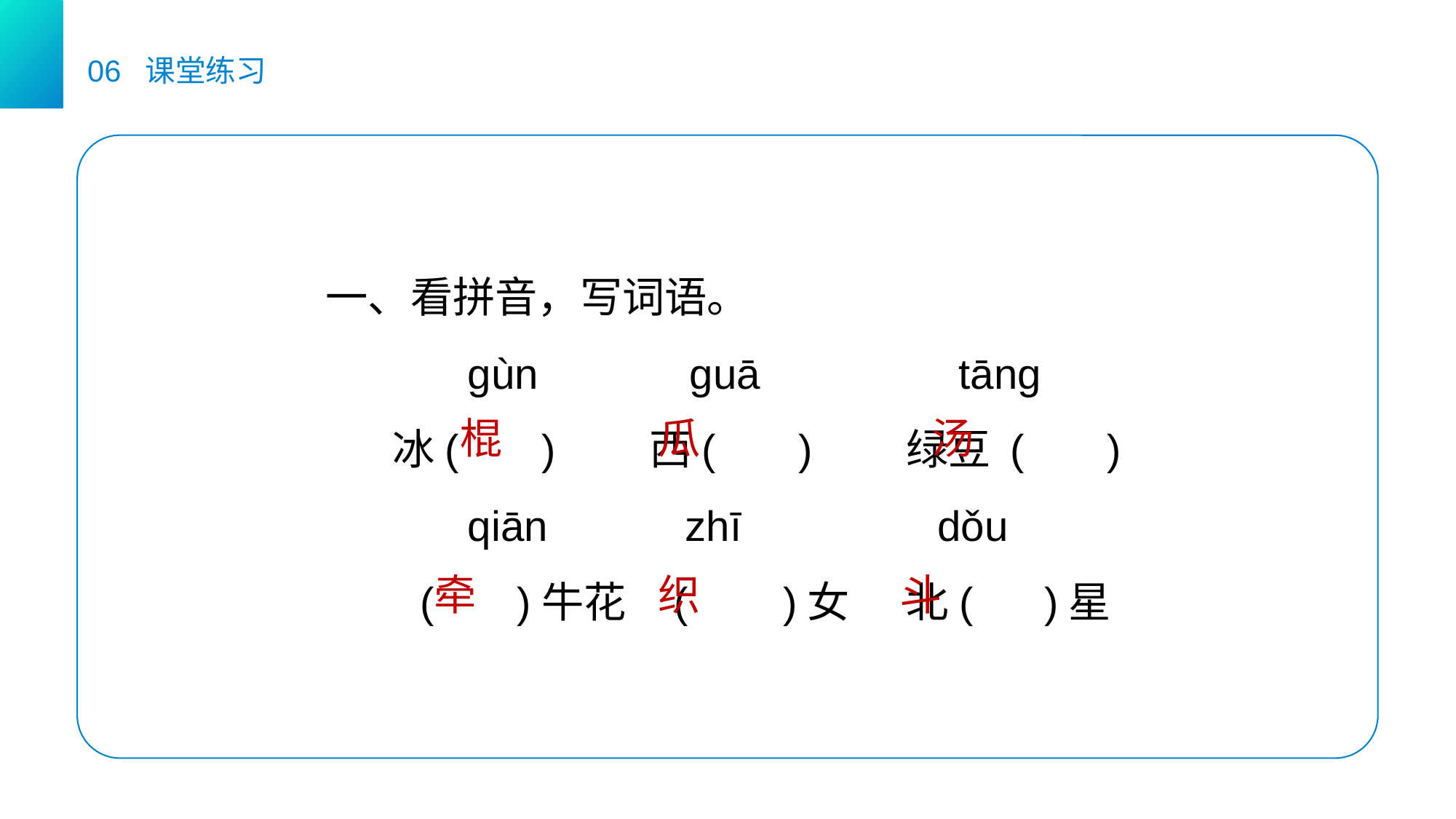

06  课堂练习

一、看拼音，写词语。
            gùn            guā                tāng
      冰(       )       西(       )       绿豆 (       )
            qiān          zhī               dǒu
        (       )牛花    (        )女      北(      )星
棍
瓜
汤
牵
织
斗